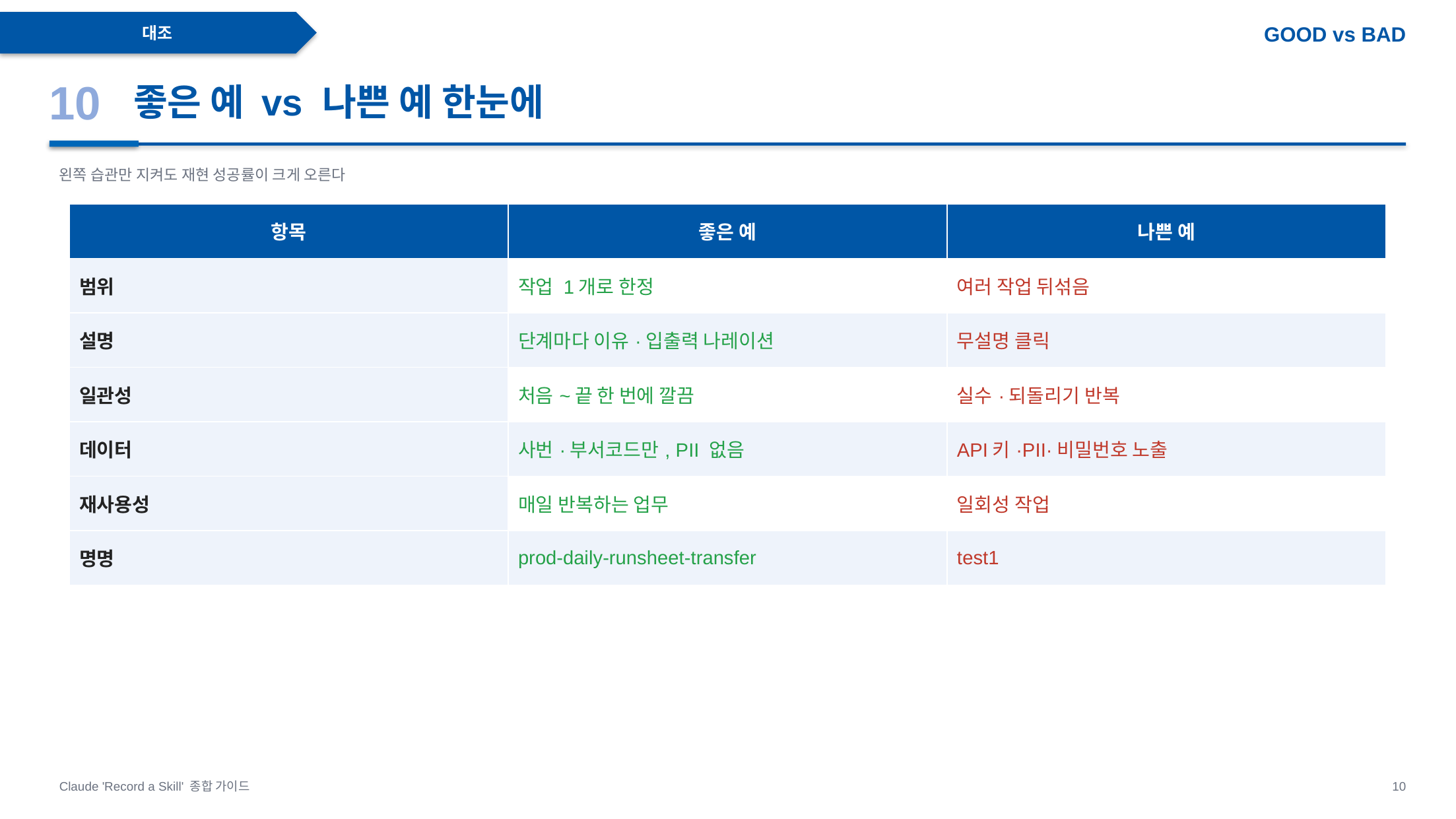

대조
GOOD vs BAD
10
좋은 예 vs 나쁜 예 한눈에

왼쪽 습관만 지켜도 재현 성공률이 크게 오른다
| 항목 | 좋은 예 | 나쁜 예 |
| --- | --- | --- |
| 범위 | 작업 1개로 한정 | 여러 작업 뒤섞음 |
| 설명 | 단계마다 이유·입출력 나레이션 | 무설명 클릭 |
| 일관성 | 처음~끝 한 번에 깔끔 | 실수·되돌리기 반복 |
| 데이터 | 사번·부서코드만, PII 없음 | API키·PII·비밀번호 노출 |
| 재사용성 | 매일 반복하는 업무 | 일회성 작업 |
| 명명 | prod-daily-runsheet-transfer | test1 |
Claude 'Record a Skill' 종합 가이드
10